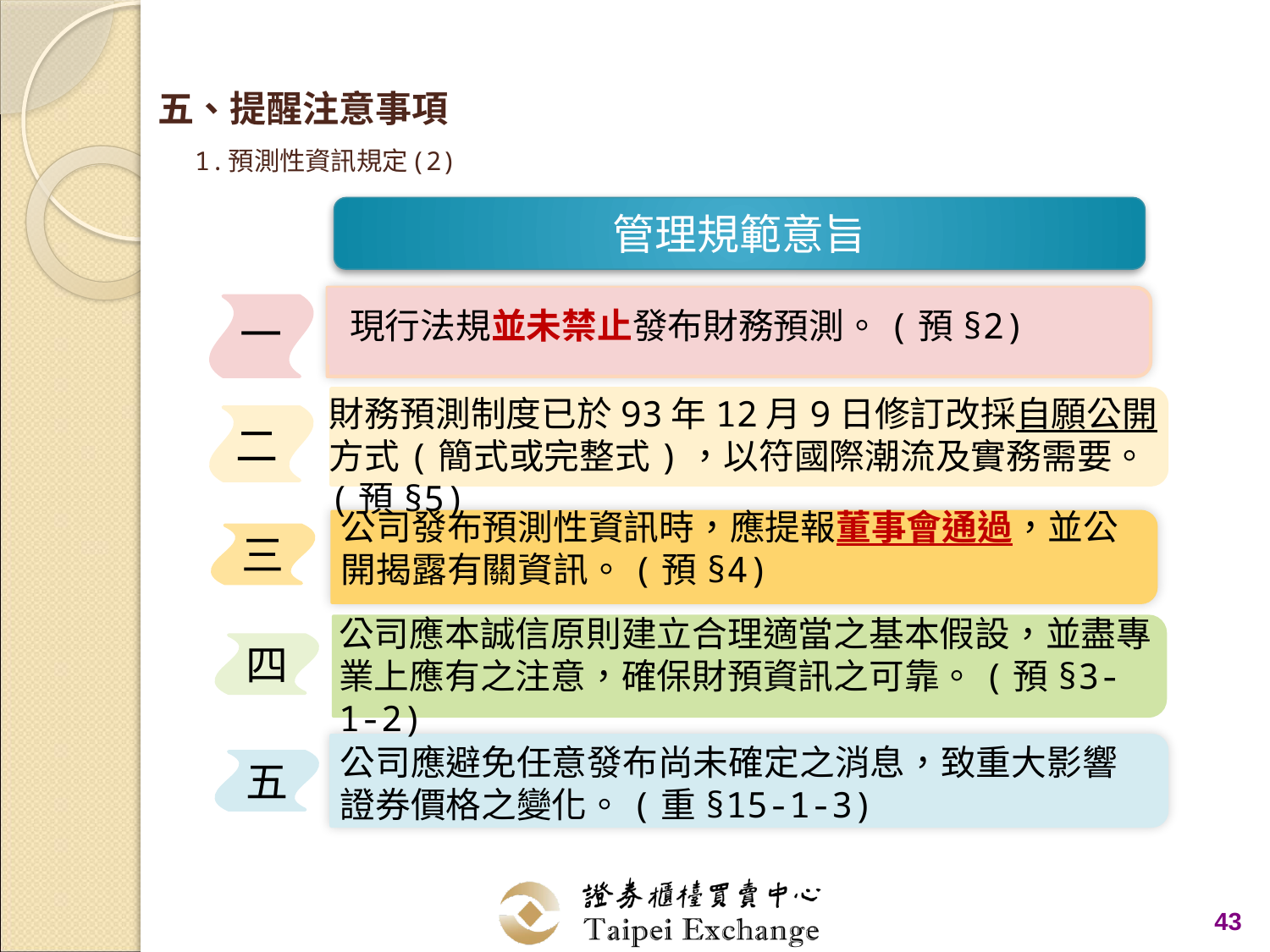

# 五、提醒注意事項 1.預測性資訊規定(2)

管理規範意旨

一

現行法規並未禁止發布財務預測。(預§2)

財務預測制度已於93年12月9日修訂改採自願公開方式(簡式或完整式)，以符國際潮流及實務需要。(預§5)

二

公司發布預測性資訊時，應提報董事會通過，並公開揭露有關資訊。(預§4)

三
公司應本誠信原則建立合理適當之基本假設，並盡專業上應有之注意，確保財預資訊之可靠。(預§3-1-2)

四
公司應避免任意發布尚未確定之消息，致重大影響證券價格之變化。(重§15-1-3)

五

43